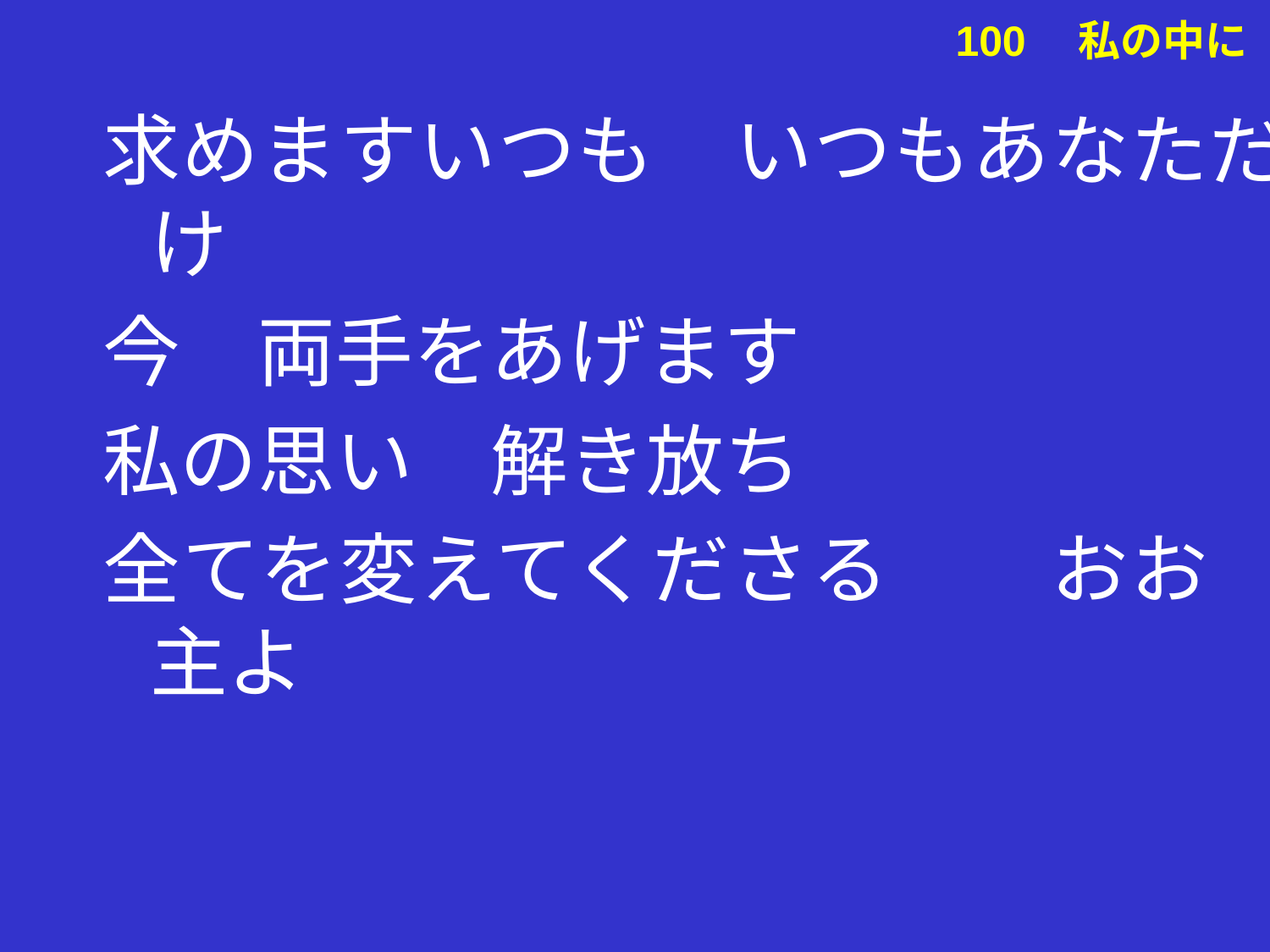

求めますいつも　いつもあなただけ
今　両手をあげます
私の思い　解き放ち
全てを変えてくださる　　おお　主よ
# 100　私の中に